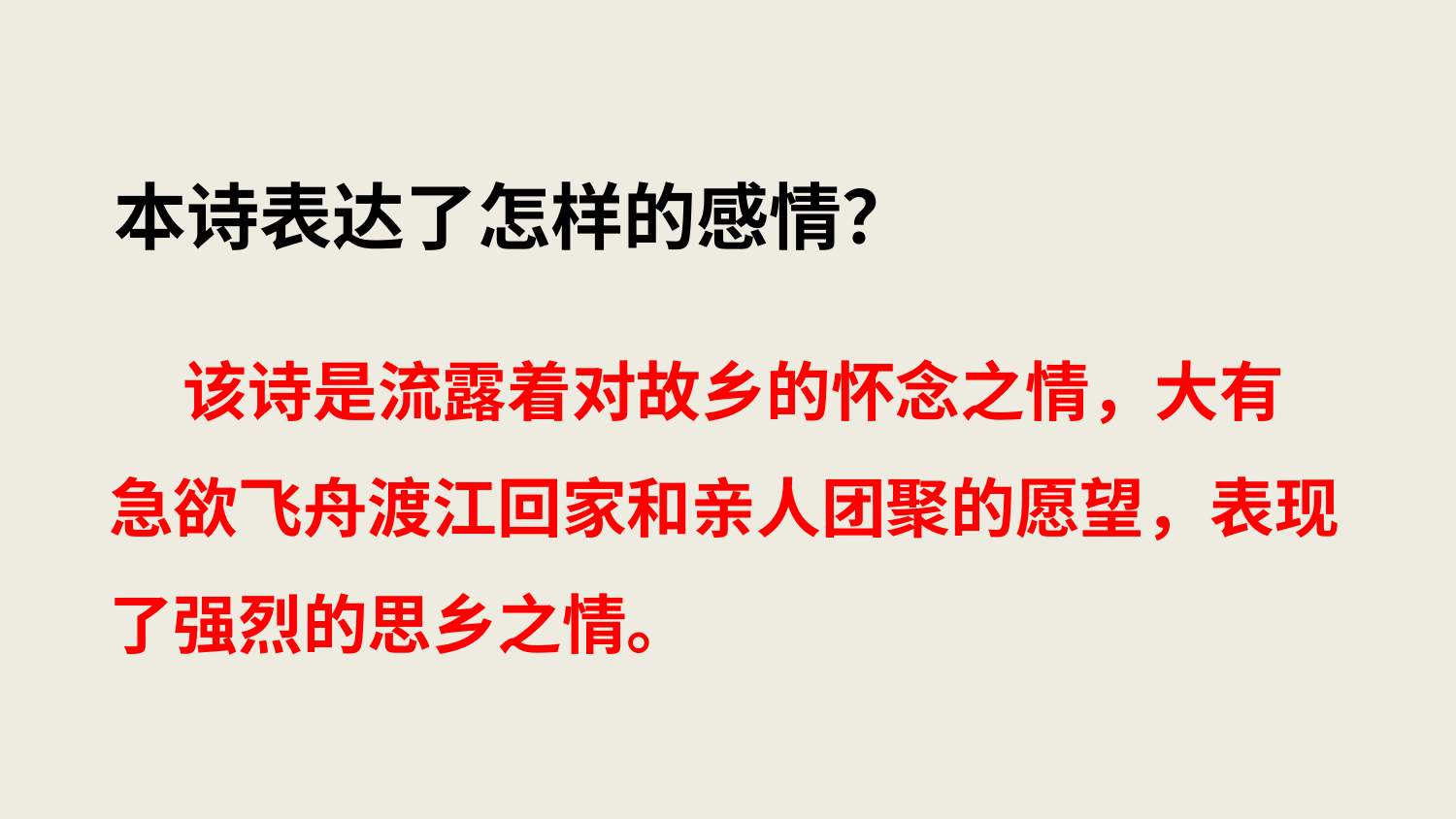

本诗表达了怎样的感情？
    该诗是流露着对故乡的怀念之情，大有急欲飞舟渡江回家和亲人团聚的愿望，表现了强烈的思乡之情。